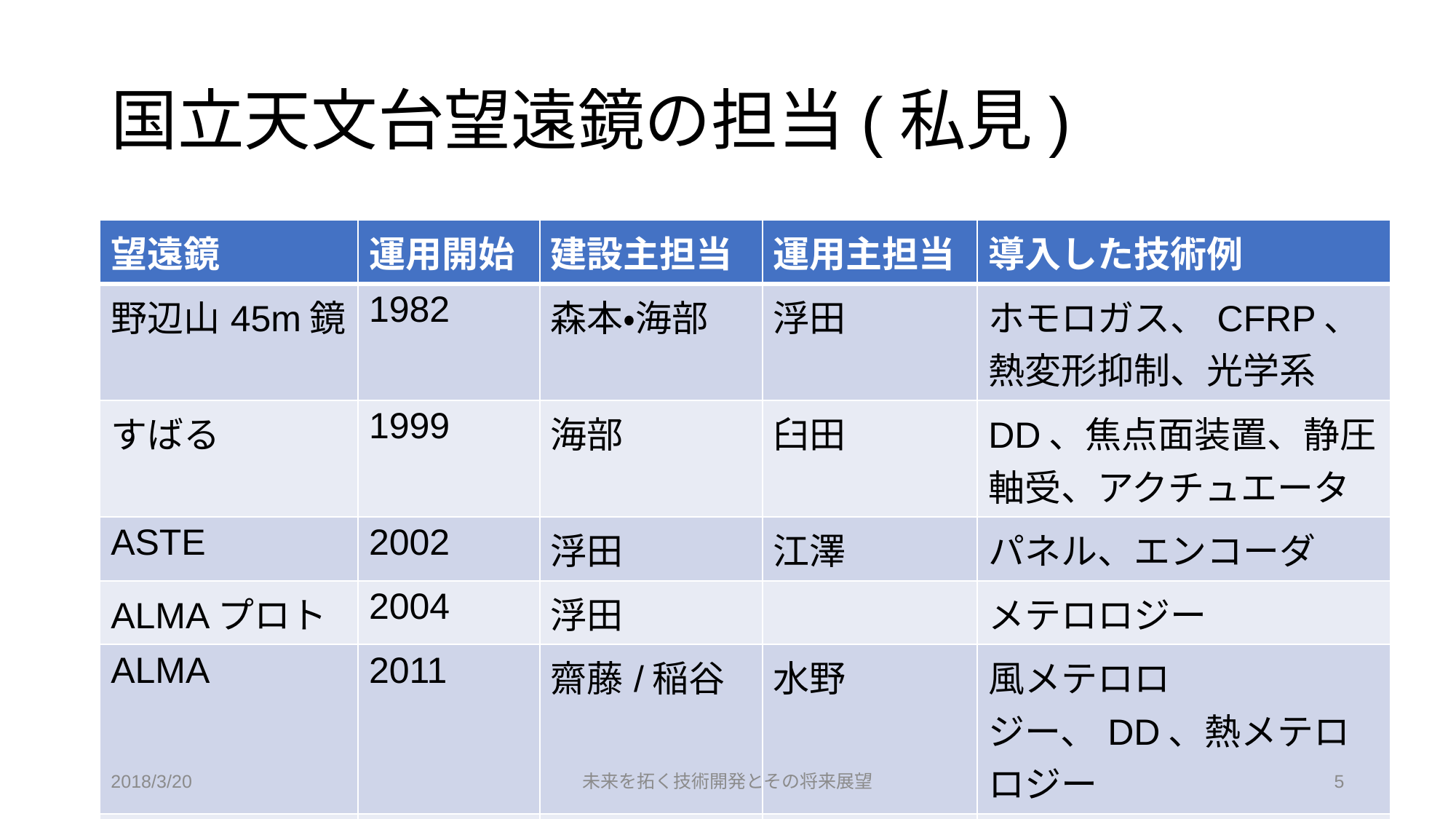

# 国立天文台望遠鏡の担当(私見)
| 望遠鏡 | 運用開始 | 建設主担当 | 運用主担当 | 導入した技術例 |
| --- | --- | --- | --- | --- |
| 野辺山45m鏡 | 1982 | 森本・海部 | 浮田 | ホモロガス、CFRP、熱変形抑制、光学系 |
| すばる | 1999 | 海部 | 臼田 | DD、焦点面装置、静圧軸受、アクチュエータ |
| ASTE | 2002 | 浮田 | 江澤 | パネル、エンコーダ |
| ALMAプロト | 2004 | 浮田 |  | メテロロジー |
| ALMA | 2011 | 齋藤/稲谷 | 水野 | 風メテロロジー、DD、熱メテロロジー |
| TMT | 2027? | 臼田/齋藤 | ？？ | 免振、振動、制御 |
2018/3/20
未来を拓く技術開発とその将来展望
5